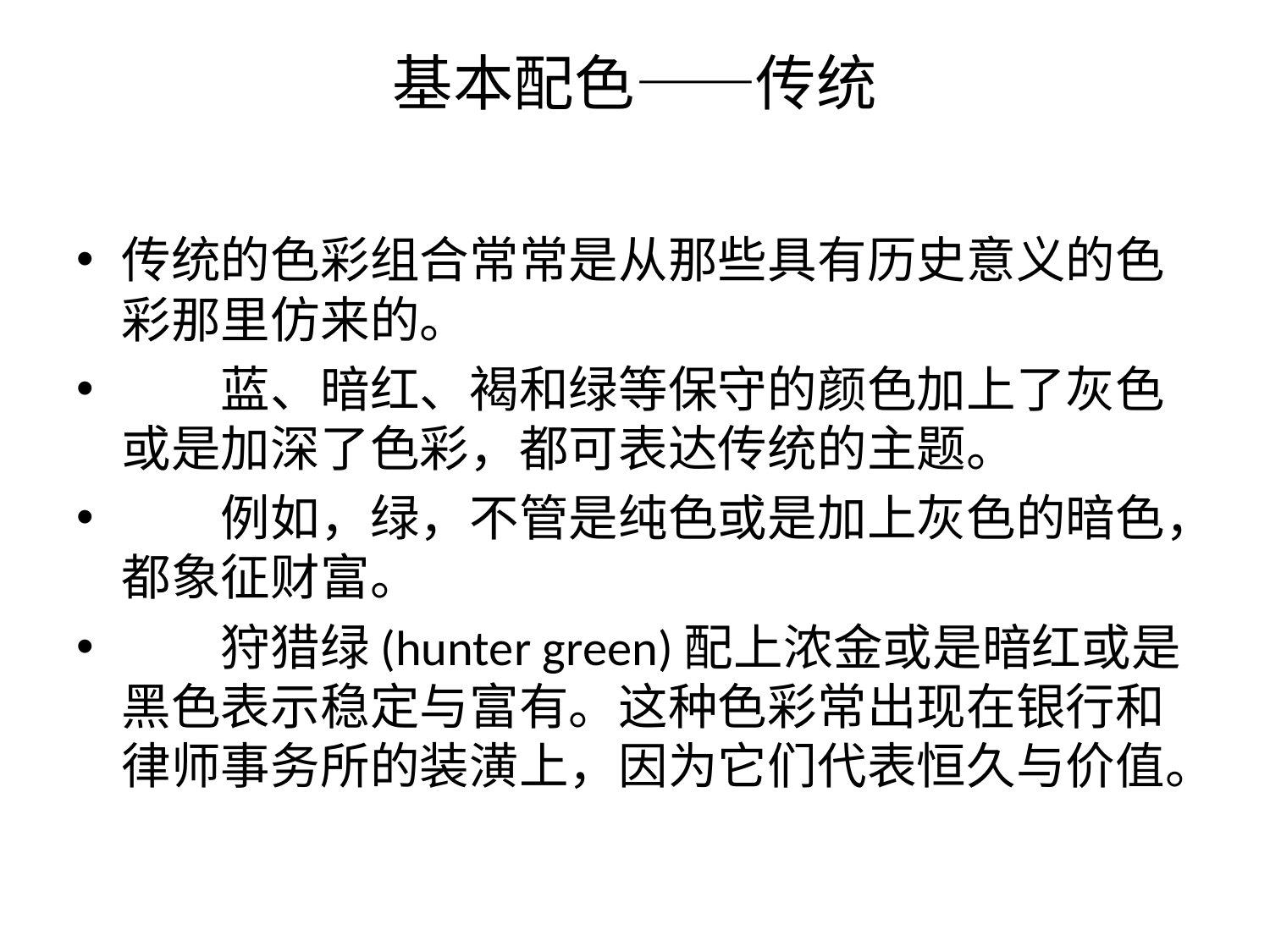

# 基本配色——传统
传统的色彩组合常常是从那些具有历史意义的色彩那里仿来的。
　　蓝、暗红、褐和绿等保守的颜色加上了灰色或是加深了色彩，都可表达传统的主题。
　　例如，绿，不管是纯色或是加上灰色的暗色，都象征财富。
　　狩猎绿(hunter green)配上浓金或是暗红或是黑色表示稳定与富有。这种色彩常出现在银行和律师事务所的装潢上，因为它们代表恒久与价值。